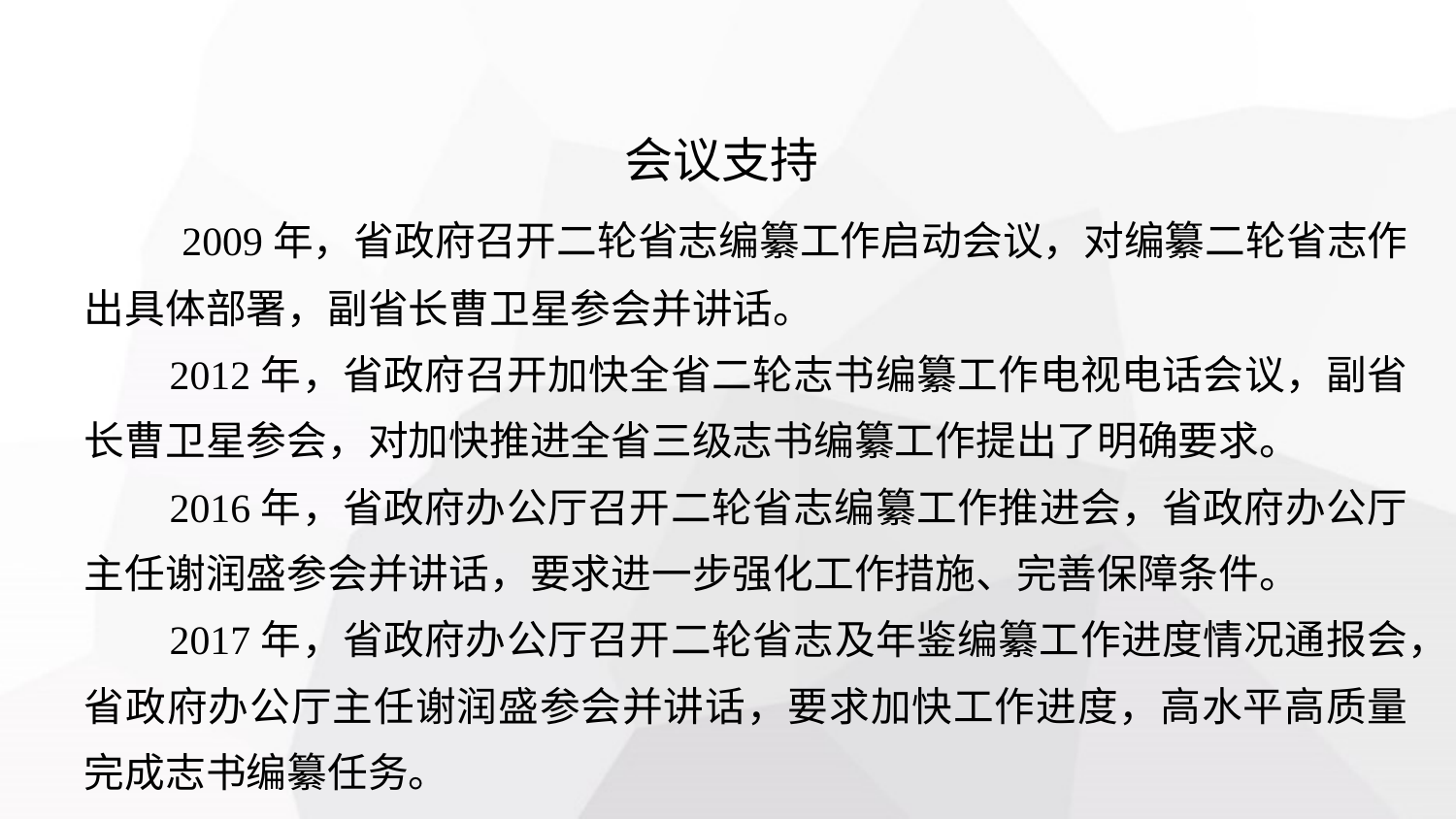

会议支持
        2009年，省政府召开二轮省志编纂工作启动会议，对编纂二轮省志作出具体部署，副省长曹卫星参会并讲话。
        2012年，省政府召开加快全省二轮志书编纂工作电视电话会议，副省长曹卫星参会，对加快推进全省三级志书编纂工作提出了明确要求。
        2016年，省政府办公厅召开二轮省志编纂工作推进会，省政府办公厅主任谢润盛参会并讲话，要求进一步强化工作措施、完善保障条件。
        2017年，省政府办公厅召开二轮省志及年鉴编纂工作进度情况通报会，省政府办公厅主任谢润盛参会并讲话，要求加快工作进度，高水平高质量完成志书编纂任务。